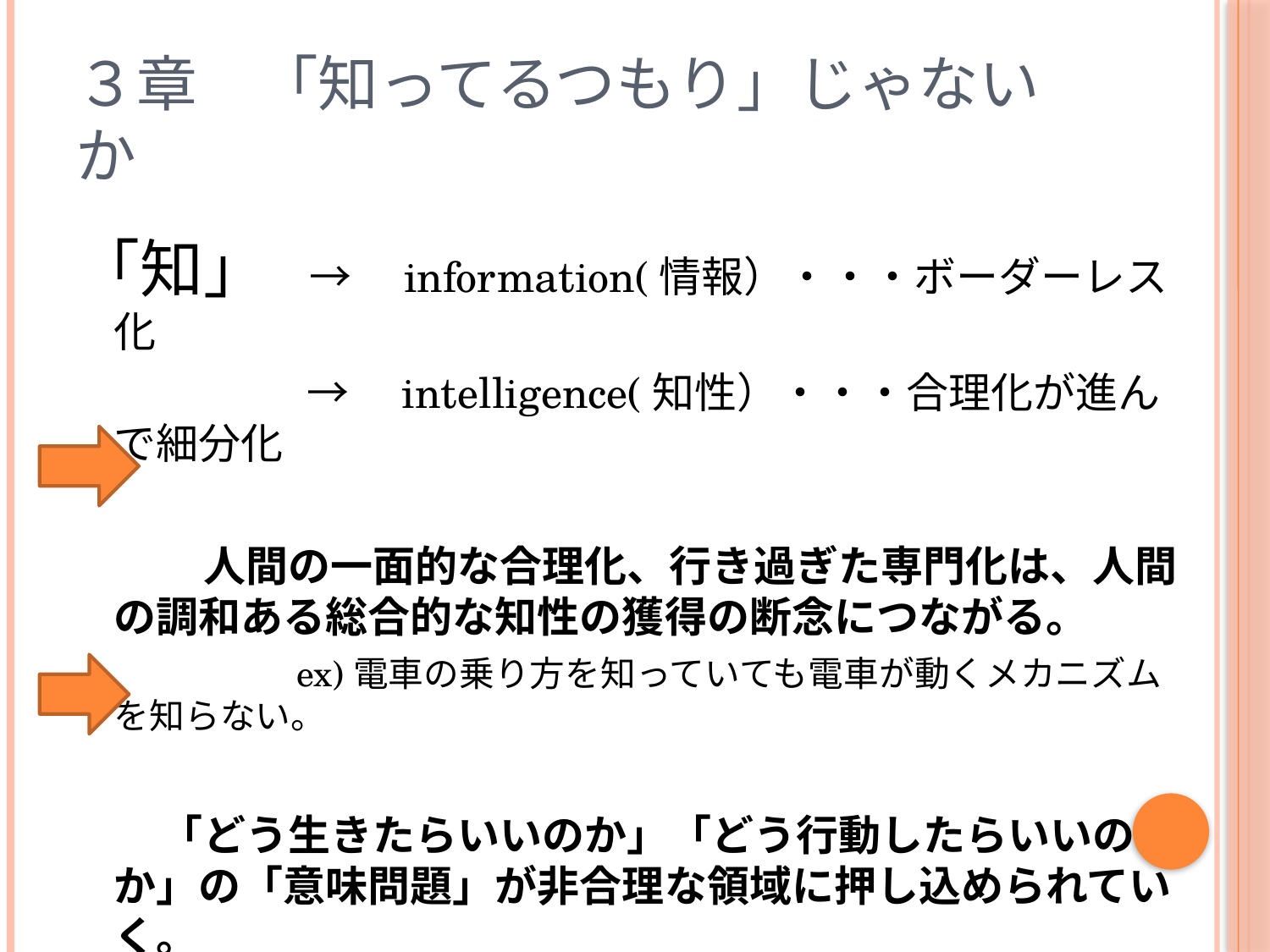

# ３章　「知ってるつもり」じゃないか
「知」　→　information(情報）・・・ボーダーレス化
　　　　　  →　intelligence(知性）・・・合理化が進んで細分化

　　　人間の一面的な合理化、行き過ぎた専門化は、人間の調和ある総合的な知性の獲得の断念につながる。
　　　　　　ex)電車の乗り方を知っていても電車が動くメカニズムを知らない。

　　「どう生きたらいいのか」「どう行動したらいいのか」の「意味問題」が非合理な領域に押し込められていく。